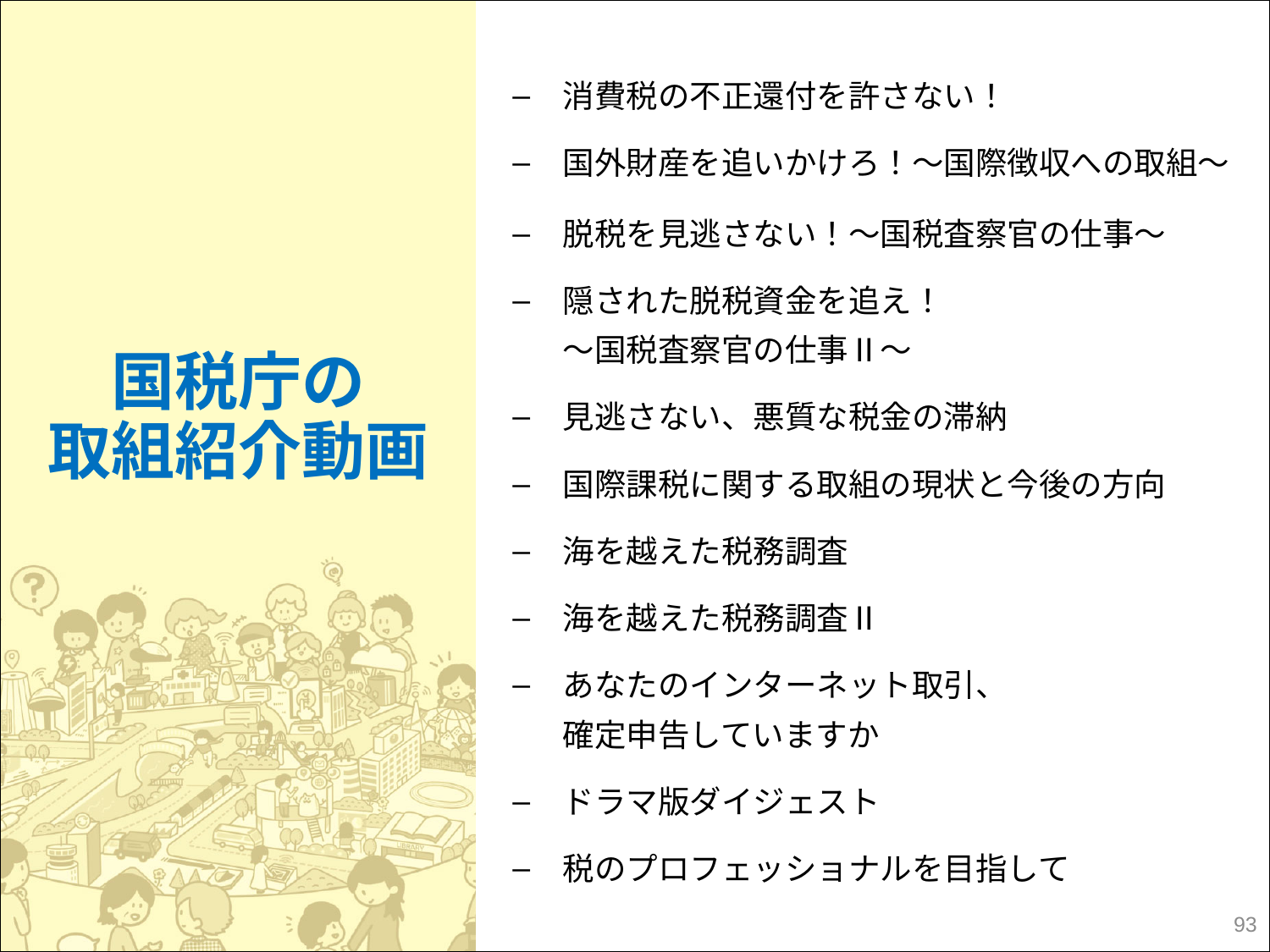

国税庁の
取組紹介動画
消費税の不正還付を許さない！
国外財産を追いかけろ！～国際徴収への取組～
脱税を見逃さない！～国税査察官の仕事～
隠された脱税資金を追え！
～国税査察官の仕事Ⅱ～
見逃さない、悪質な税金の滞納
国際課税に関する取組の現状と今後の方向
海を越えた税務調査
海を越えた税務調査Ⅱ
あなたのインターネット取引、
確定申告していますか
ドラマ版ダイジェスト
税のプロフェッショナルを目指して
93